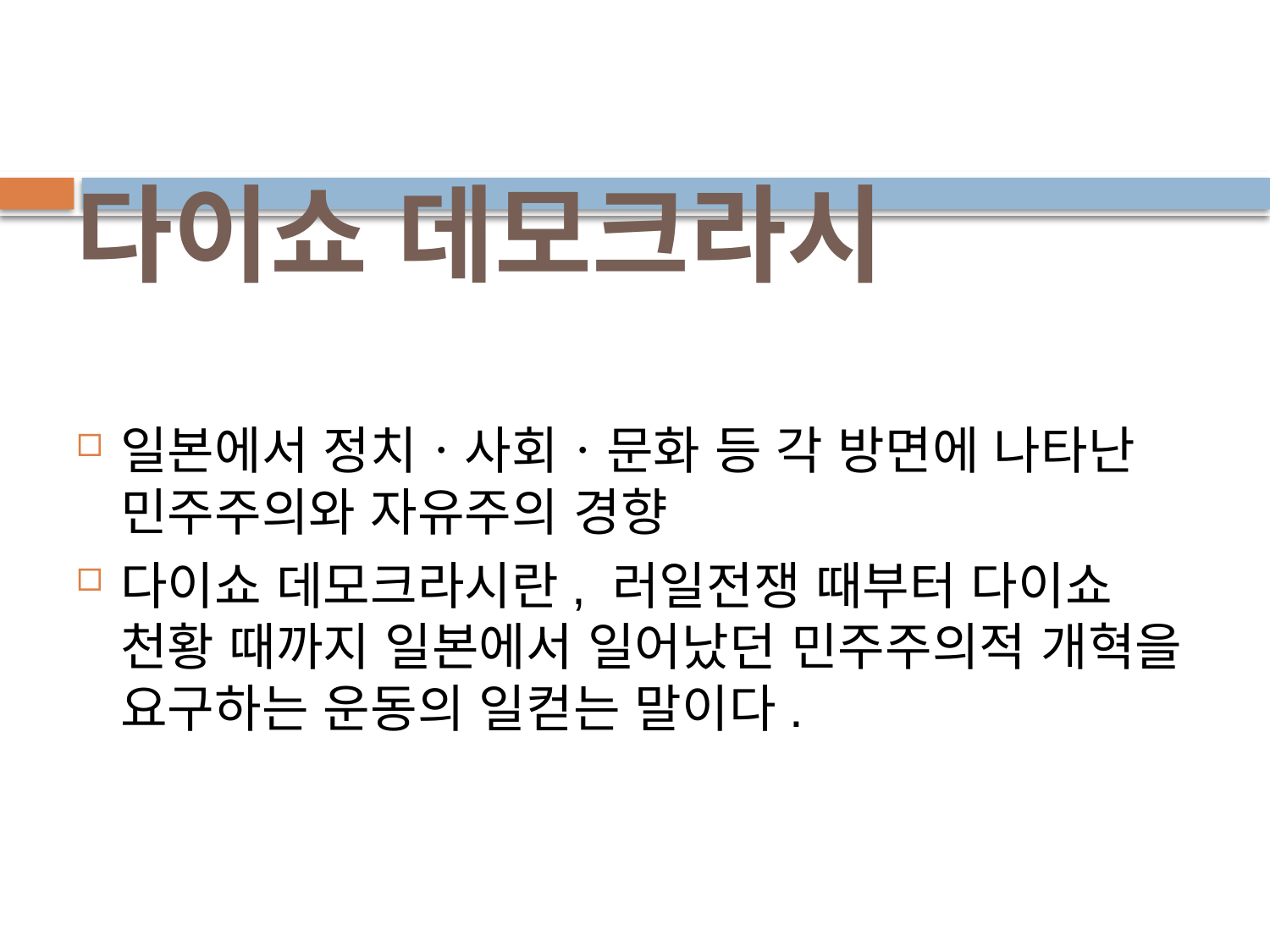

# 다이쇼 데모크라시
일본에서 정치ㆍ사회ㆍ문화 등 각 방면에 나타난 민주주의와 자유주의 경향
다이쇼 데모크라시란, 러일전쟁 때부터 다이쇼 천황 때까지 일본에서 일어났던 민주주의적 개혁을 요구하는 운동의 일컫는 말이다.